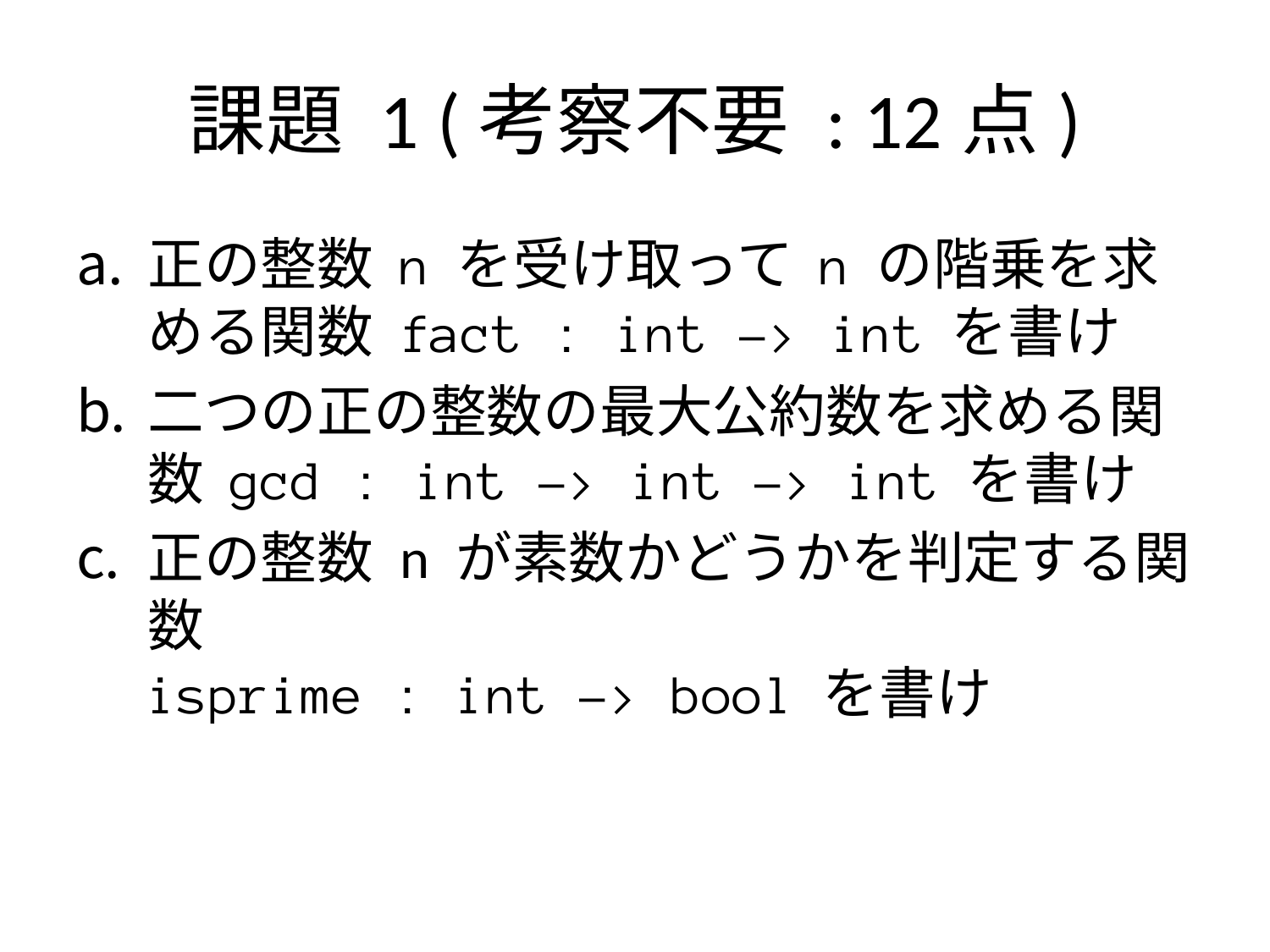

# 課題 1 (考察不要 : 12点)
正の整数 n を受け取って n の階乗を求める関数 fact : int -> int を書け
二つの正の整数の最大公約数を求める関数 gcd : int -> int -> int を書け
正の整数 n が素数かどうかを判定する関数
isprime : int -> bool を書け